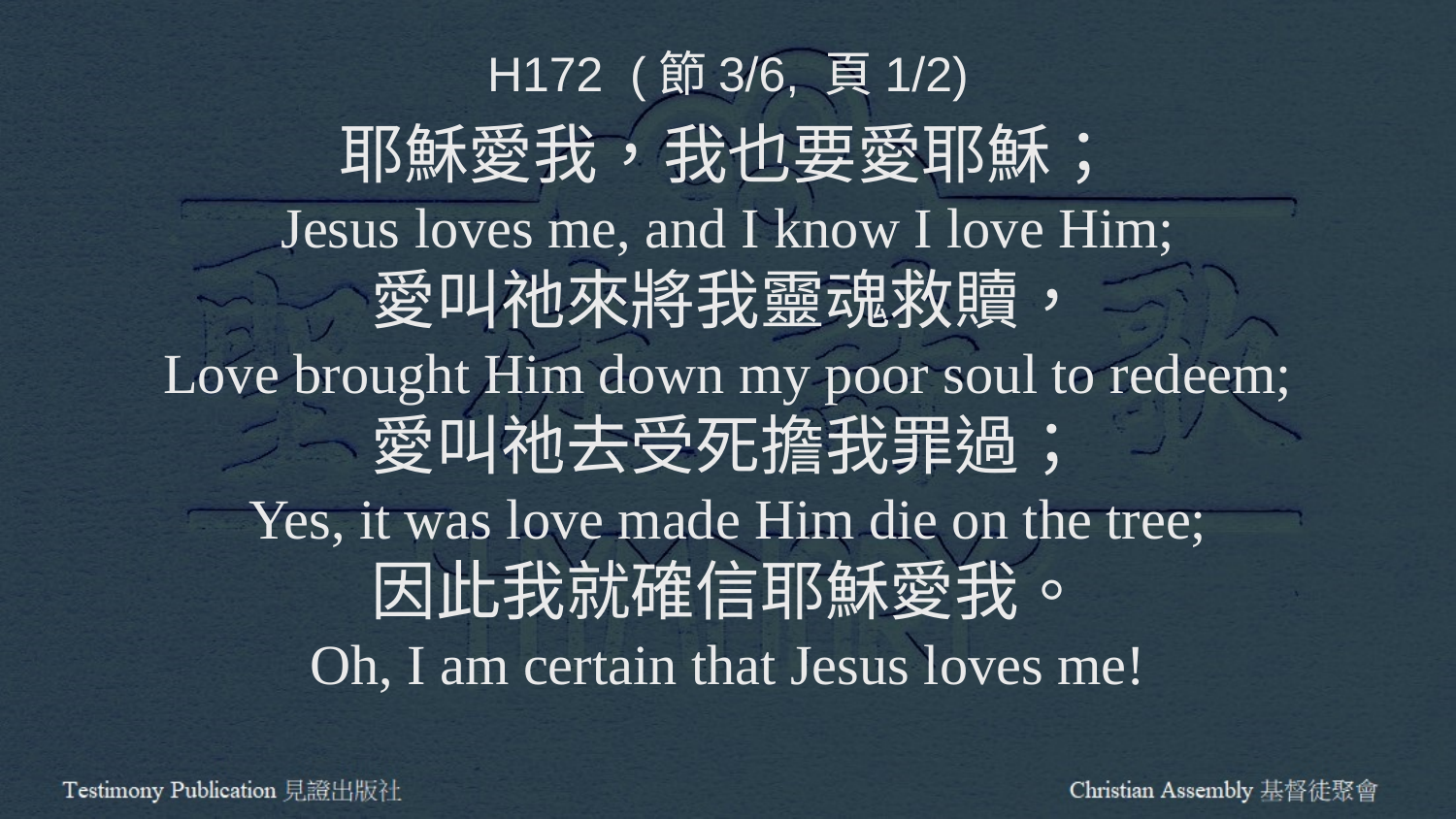

H172  (節3/6, 頁1/2)
耶穌愛我，我也要愛耶穌；
Jesus loves me, and I know I love Him;
愛叫祂來將我靈魂救贖，
Love brought Him down my poor soul to redeem;
愛叫祂去受死擔我罪過；
Yes, it was love made Him die on the tree;
因此我就確信耶穌愛我。
Oh, I am certain that Jesus loves me!